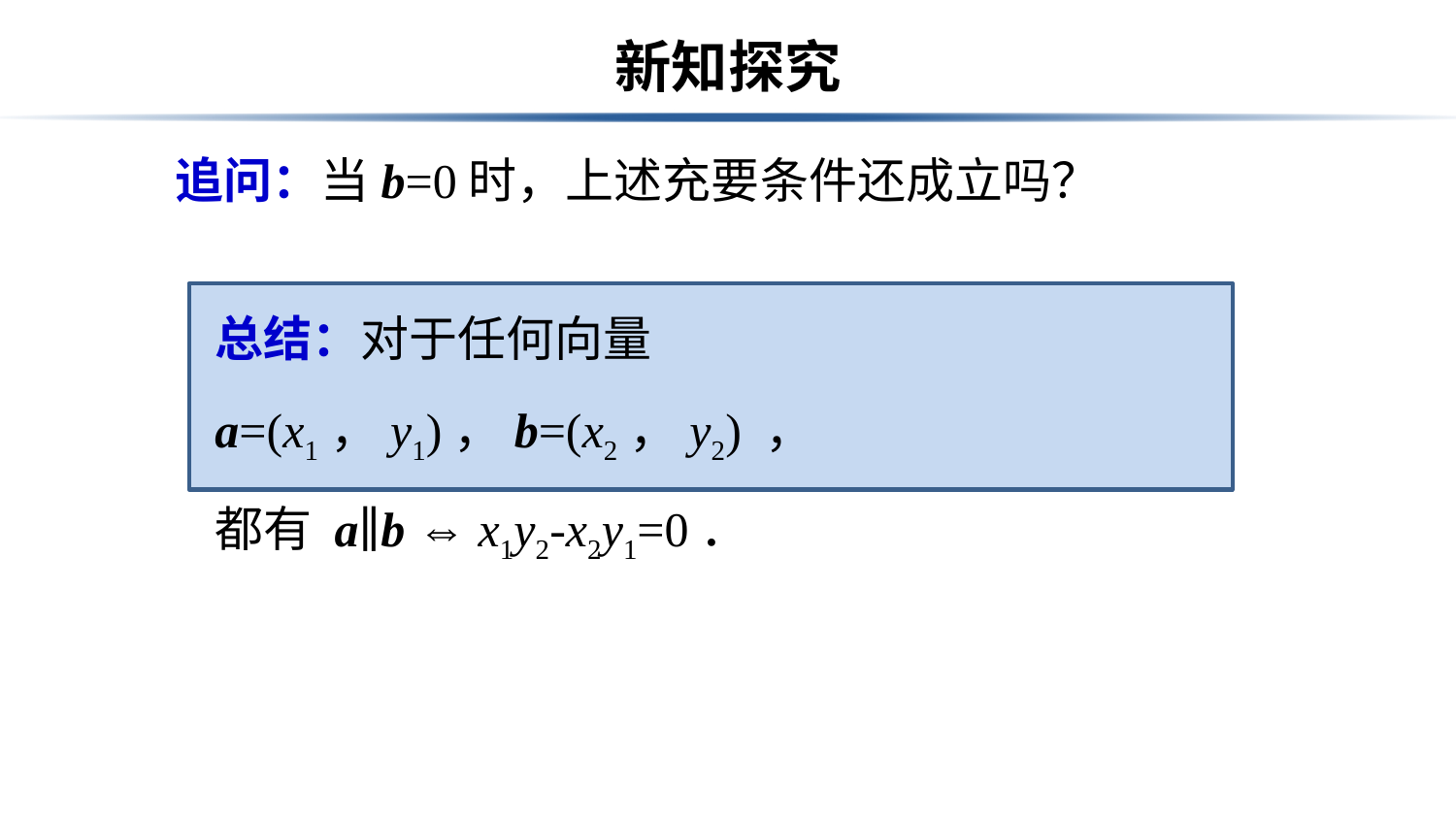

# 新知探究
追问：当b=0时，上述充要条件还成立吗？
总结：对于任何向量a=(x1，y1)，b=(x2，y2) ，
都有 a∥b ⇔ x1y2-x2y1=0．